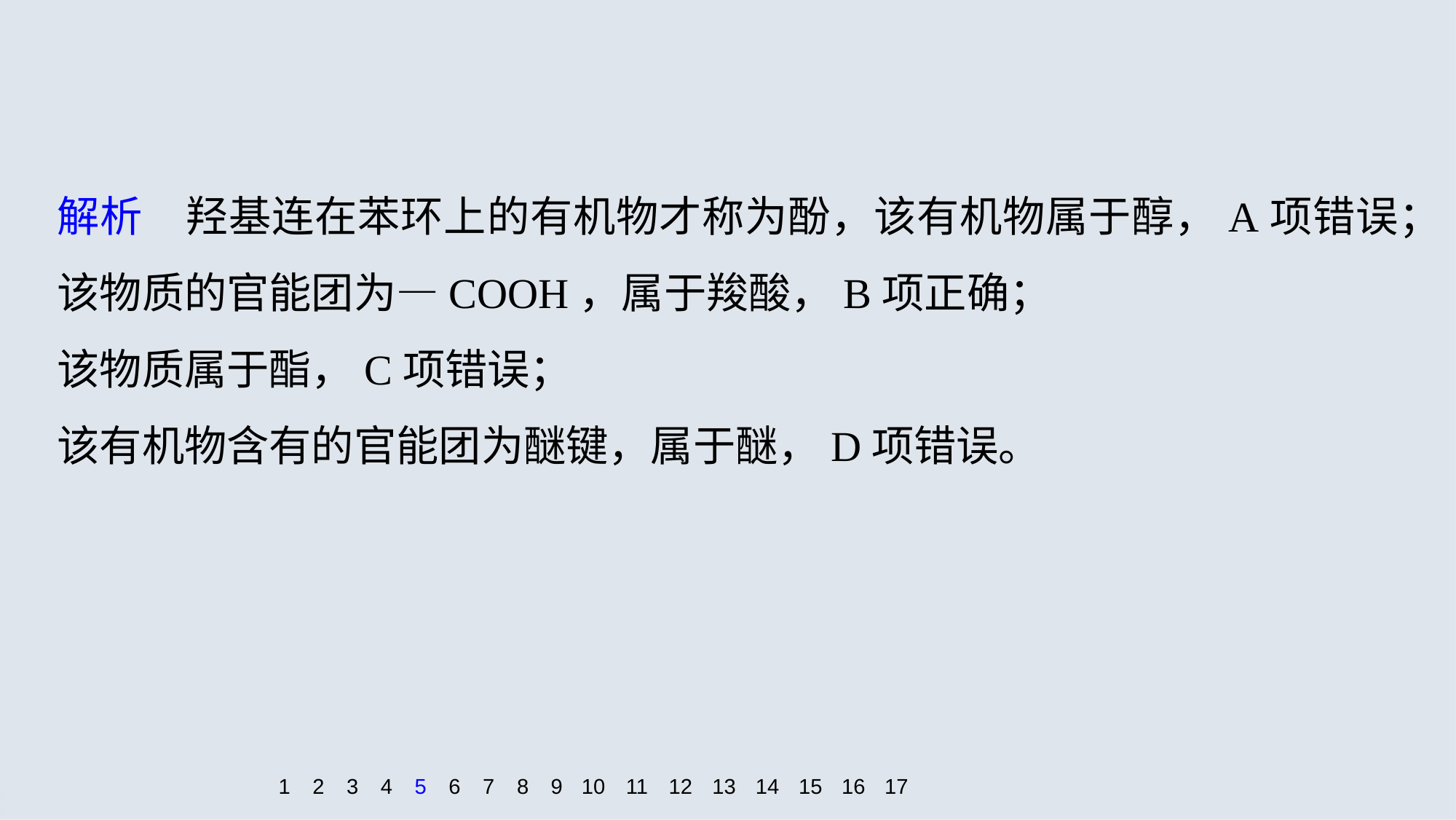

解析　羟基连在苯环上的有机物才称为酚，该有机物属于醇，A项错误；
该物质的官能团为—COOH，属于羧酸，B项正确；
该物质属于酯，C项错误；
该有机物含有的官能团为醚键，属于醚，D项错误。
1
2
3
4
5
6
7
8
9
10
11
12
13
14
15
16
17